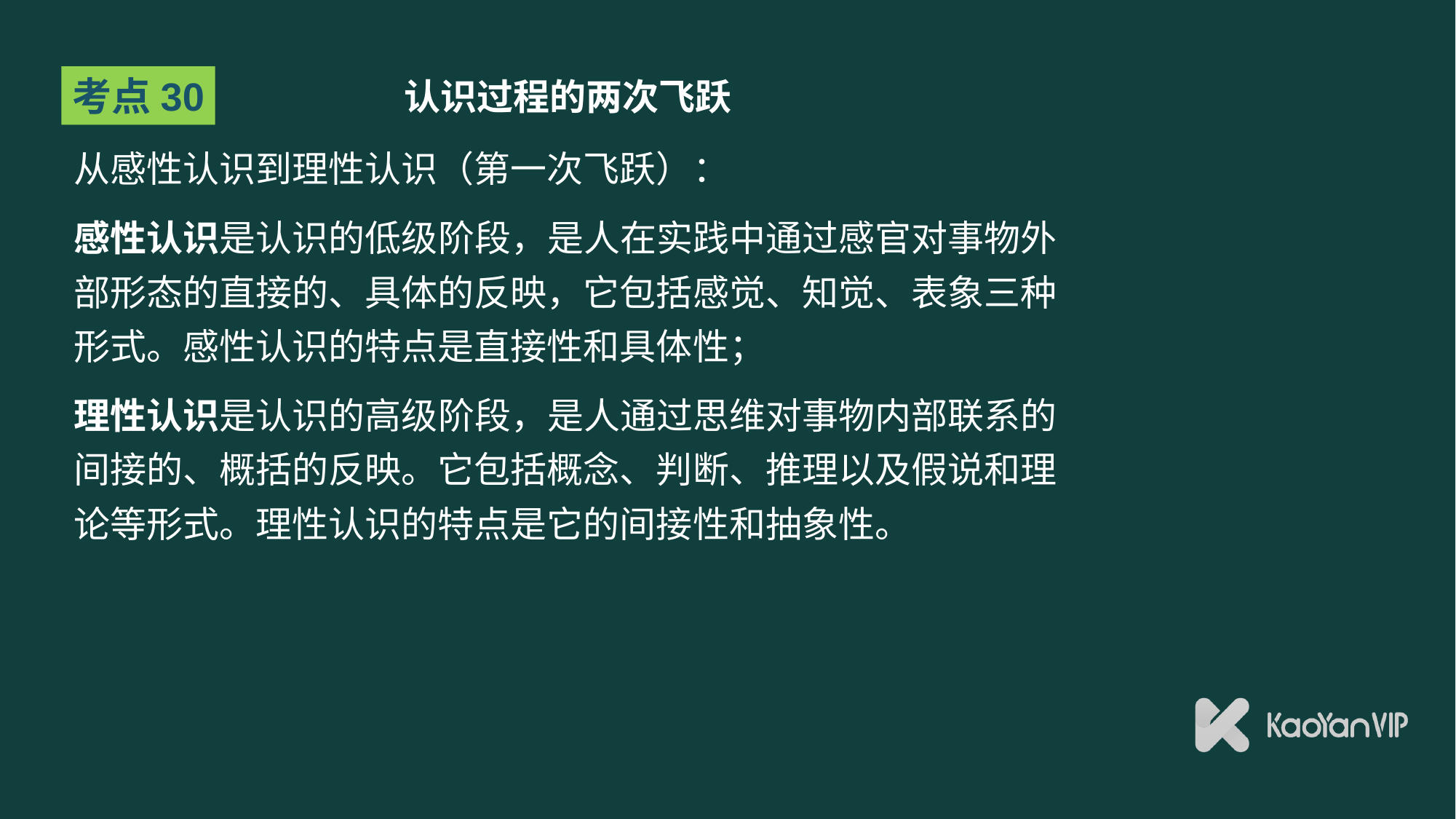

# 认识过程的两次飞跃
考点30
从感性认识到理性认识（第一次飞跃）：
感性认识是认识的低级阶段，是人在实践中通过感官对事物外部形态的直接的、具体的反映，它包括感觉、知觉、表象三种形式。感性认识的特点是直接性和具体性；
理性认识是认识的高级阶段，是人通过思维对事物内部联系的间接的、概括的反映。它包括概念、判断、推理以及假说和理论等形式。理性认识的特点是它的间接性和抽象性。